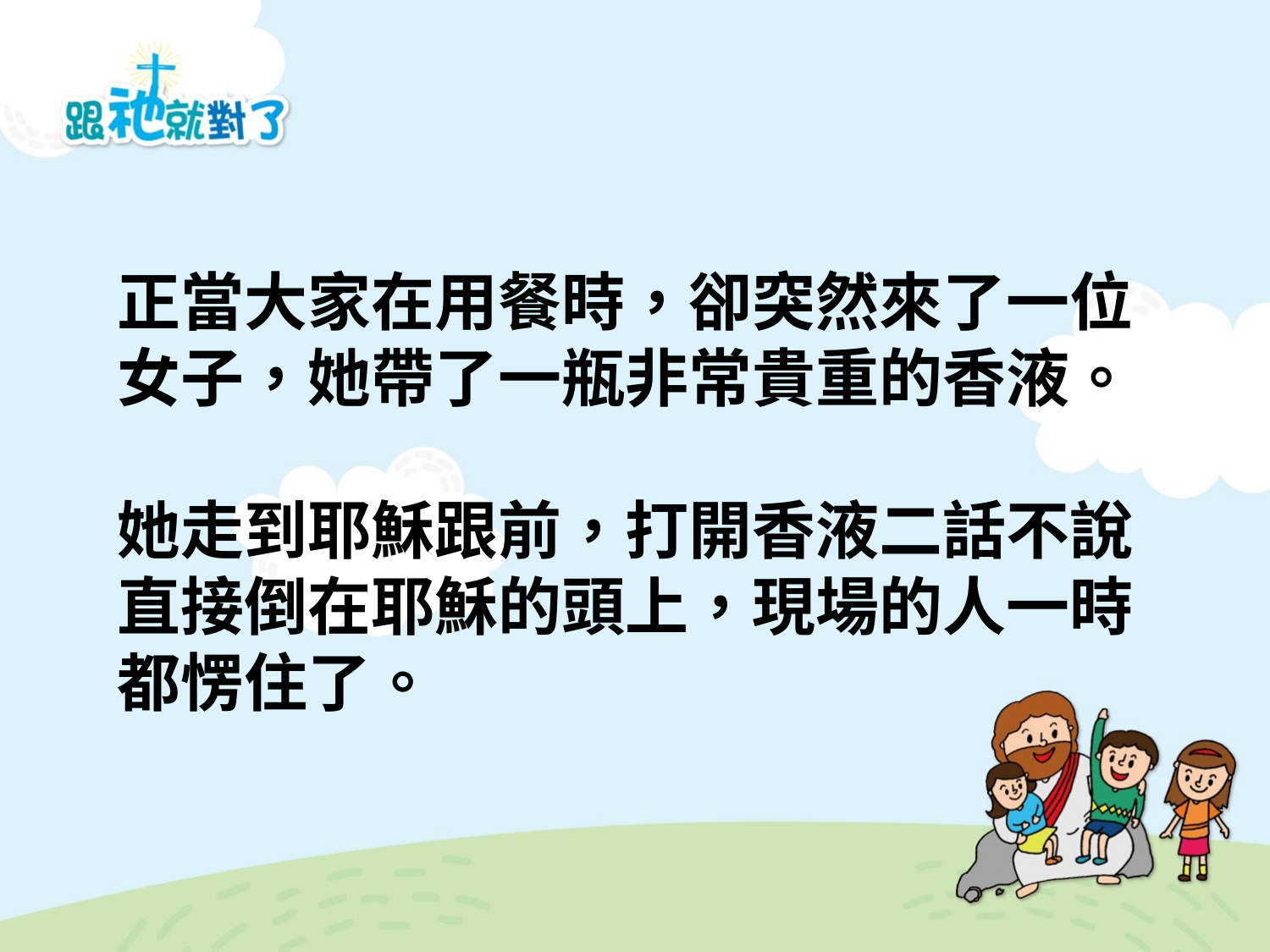

正當大家在用餐時，卻突然來了一位女子，她帶了一瓶非常貴重的香液。

她走到耶穌跟前，打開香液二話不說直接倒在耶穌的頭上，現場的人一時都愣住了。